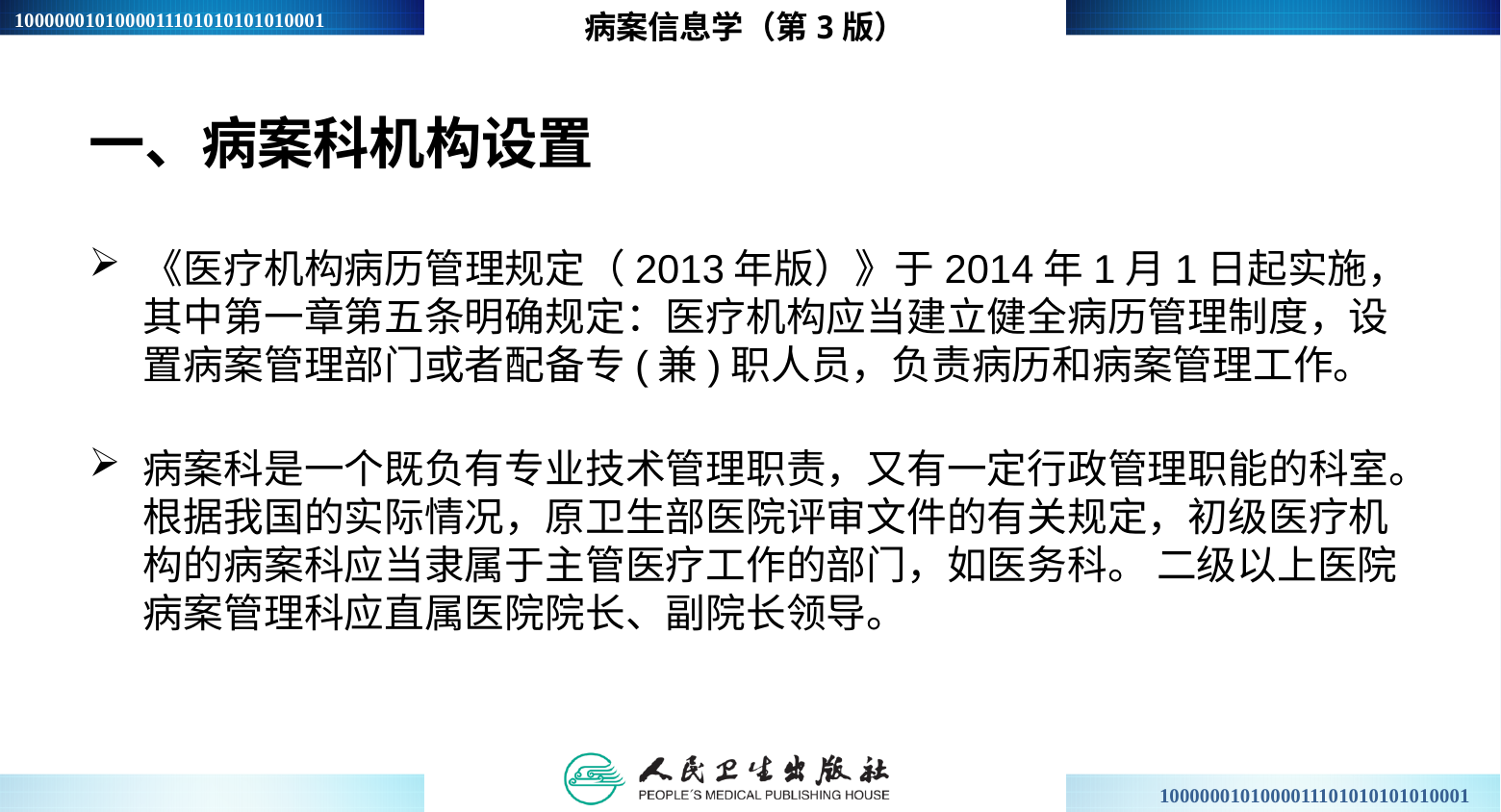

病案信息学（第3版）
# 一、病案科机构设置
《医疗机构病历管理规定（2013年版）》于2014年1月1日起实施，其中第一章第五条明确规定：医疗机构应当建立健全病历管理制度，设置病案管理部门或者配备专(兼)职人员，负责病历和病案管理工作。

病案科是一个既负有专业技术管理职责，又有一定行政管理职能的科室。根据我国的实际情况，原卫生部医院评审文件的有关规定，初级医疗机构的病案科应当隶属于主管医疗工作的部门，如医务科。 二级以上医院病案管理科应直属医院院长、副院长领导。